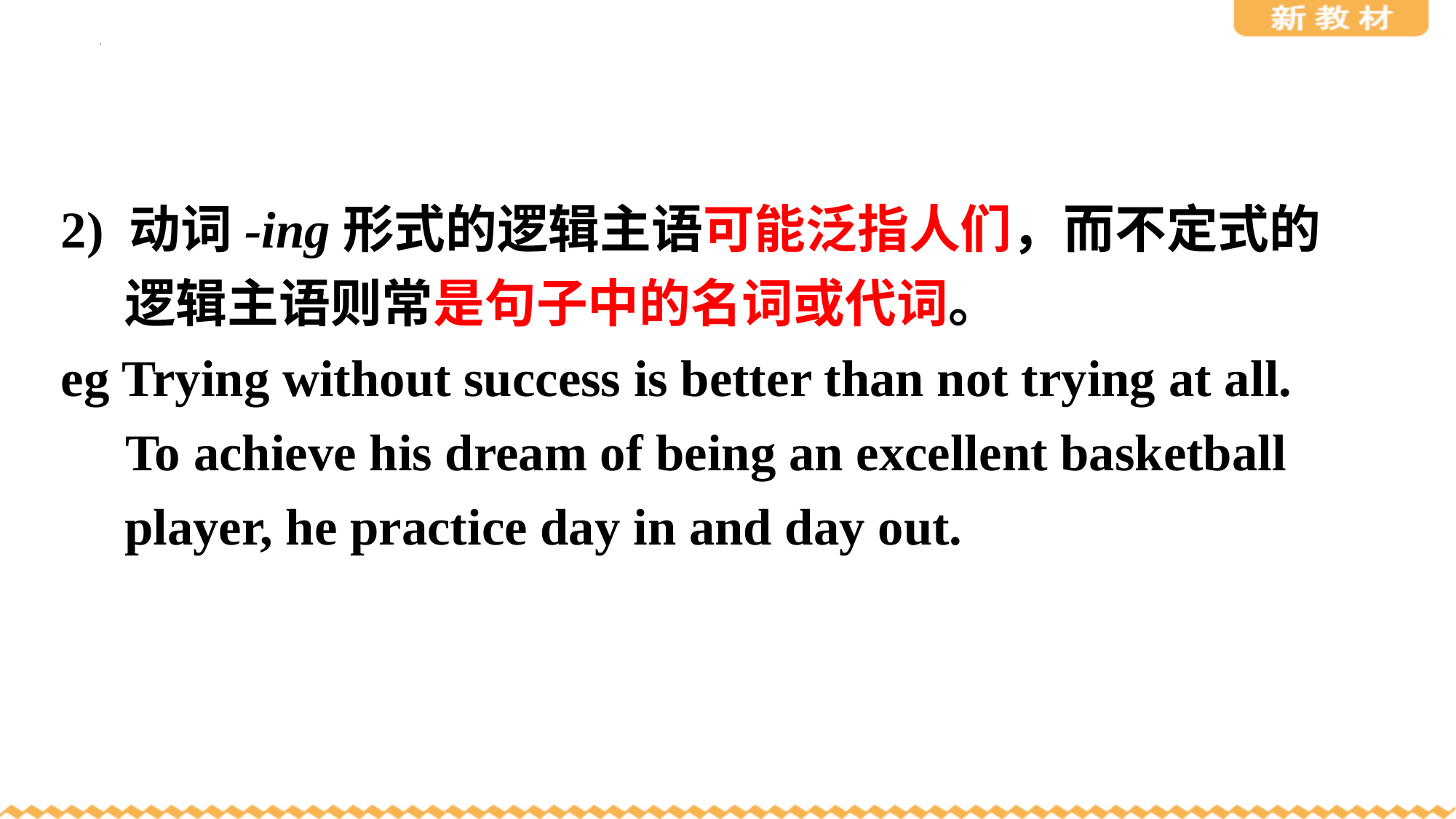

2) 动词-ing形式的逻辑主语可能泛指人们，而不定式的逻辑主语则常是句子中的名词或代词。
eg Trying without success is better than not trying at all.
To achieve his dream of being an excellent basketball player, he practice day in and day out.